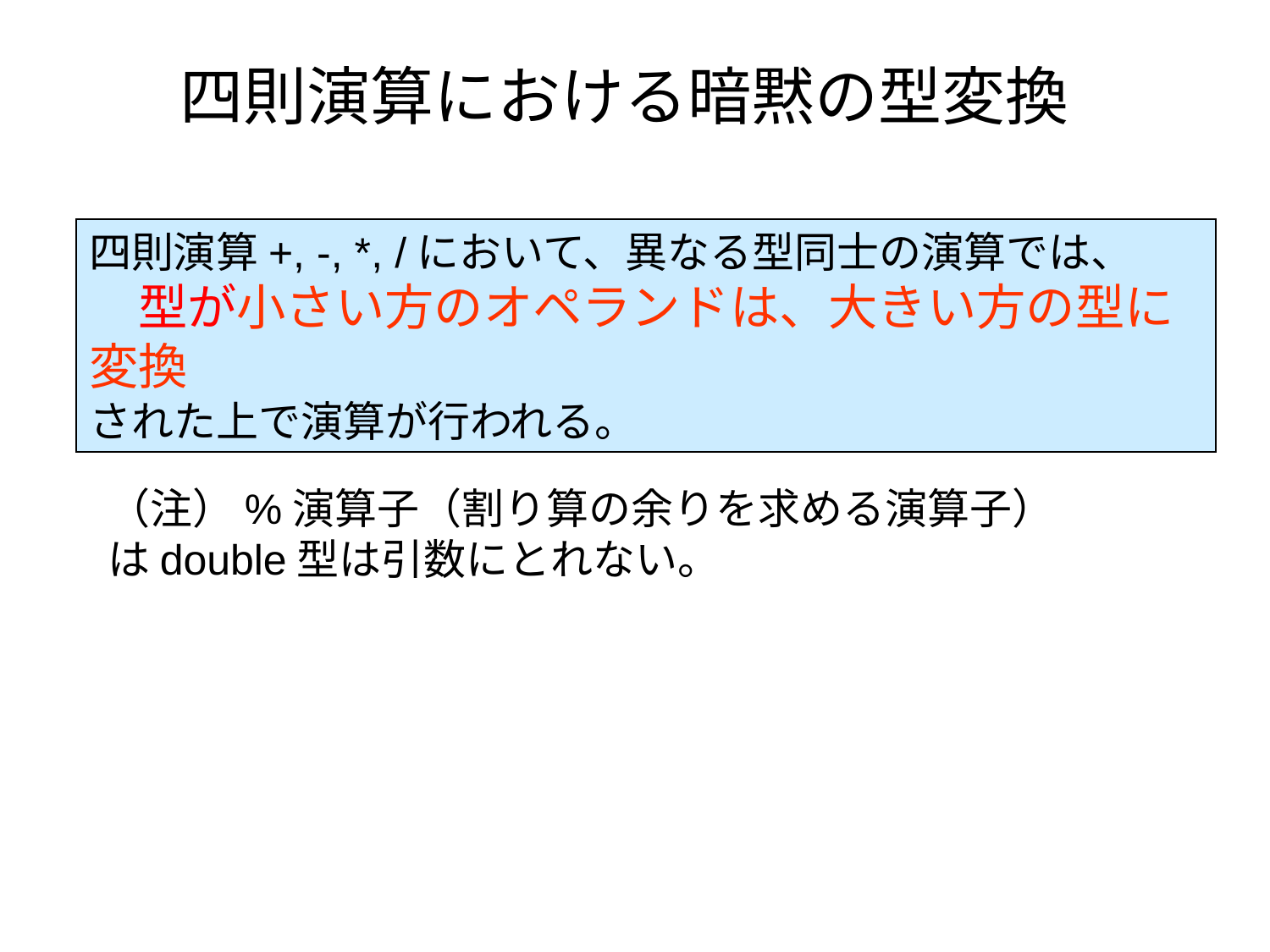

# 四則演算における暗黙の型変換
四則演算+, -, *, /において、異なる型同士の演算では、
　型が小さい方のオペランドは、大きい方の型に変換
された上で演算が行われる。
（注）%演算子（割り算の余りを求める演算子）はdouble型は引数にとれない。